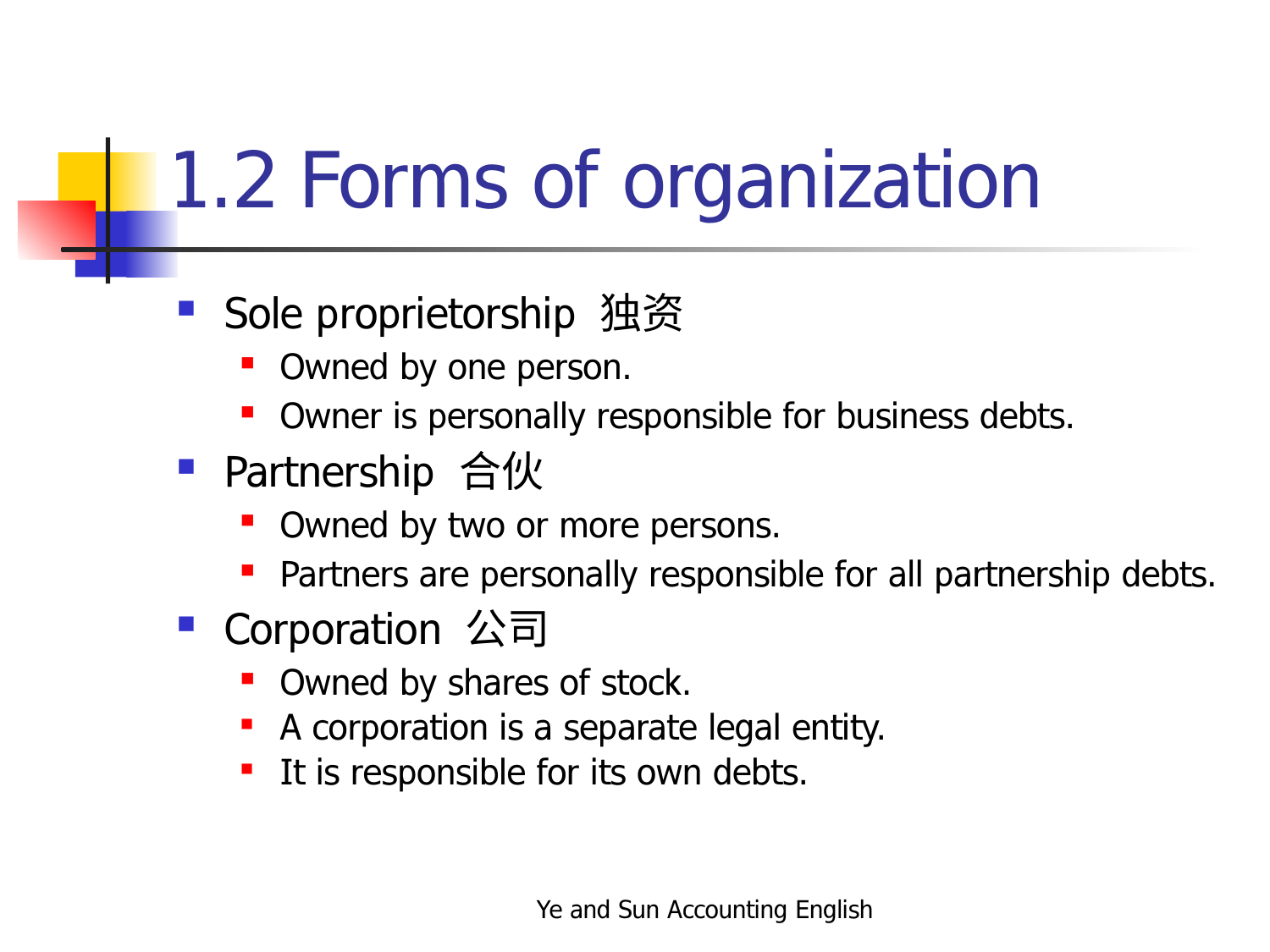

# 1.2 Forms of organization
Sole proprietorship 独资
Owned by one person.
Owner is personally responsible for business debts.
Partnership 合伙
Owned by two or more persons.
Partners are personally responsible for all partnership debts.
Corporation 公司
Owned by shares of stock.
A corporation is a separate legal entity.
It is responsible for its own debts.

Ye and Sun Accounting English
7